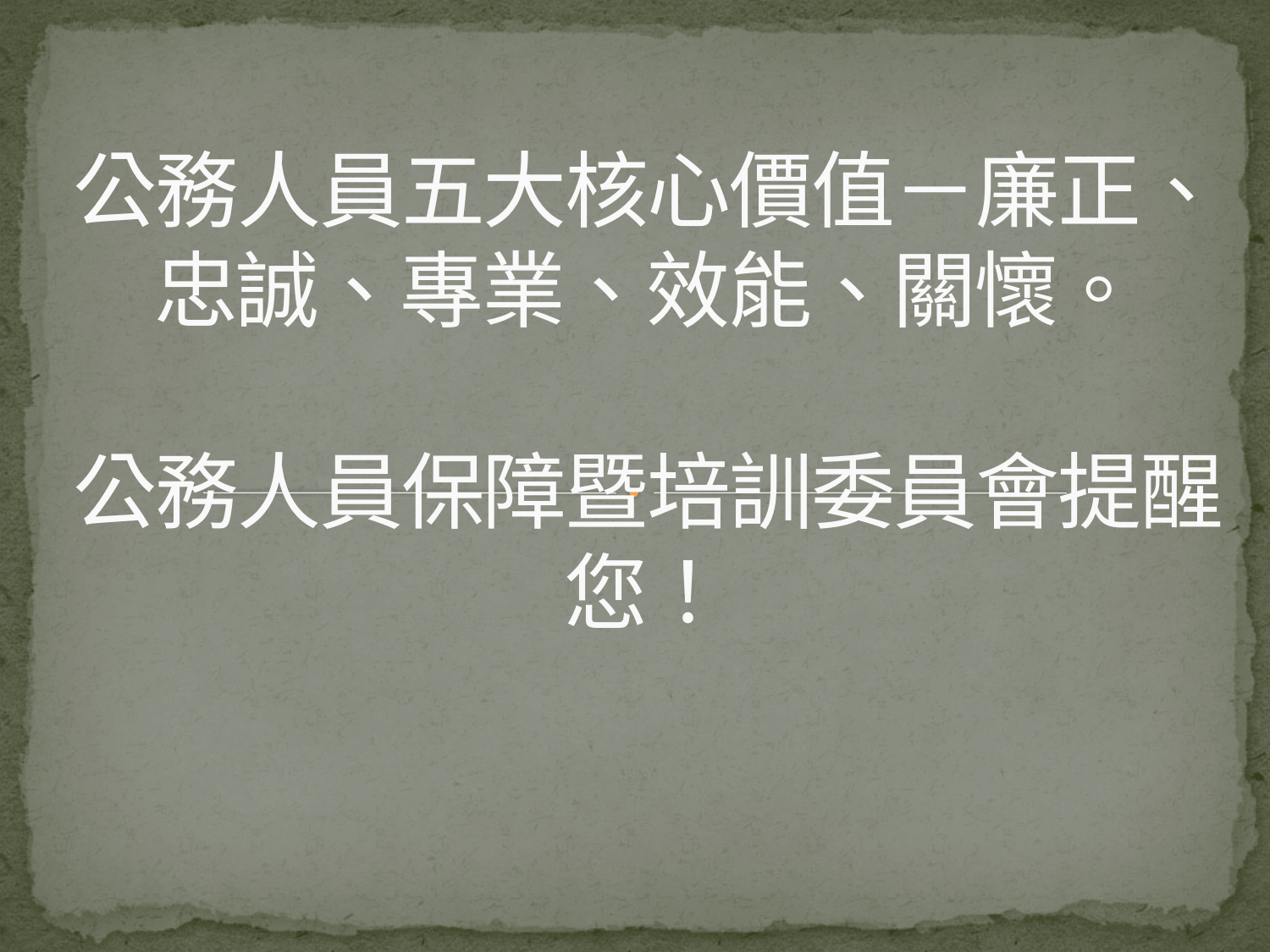

# 公務人員五大核心價值－廉正、忠誠、專業、效能、關懷。 公務人員保障暨培訓委員會提醒您！